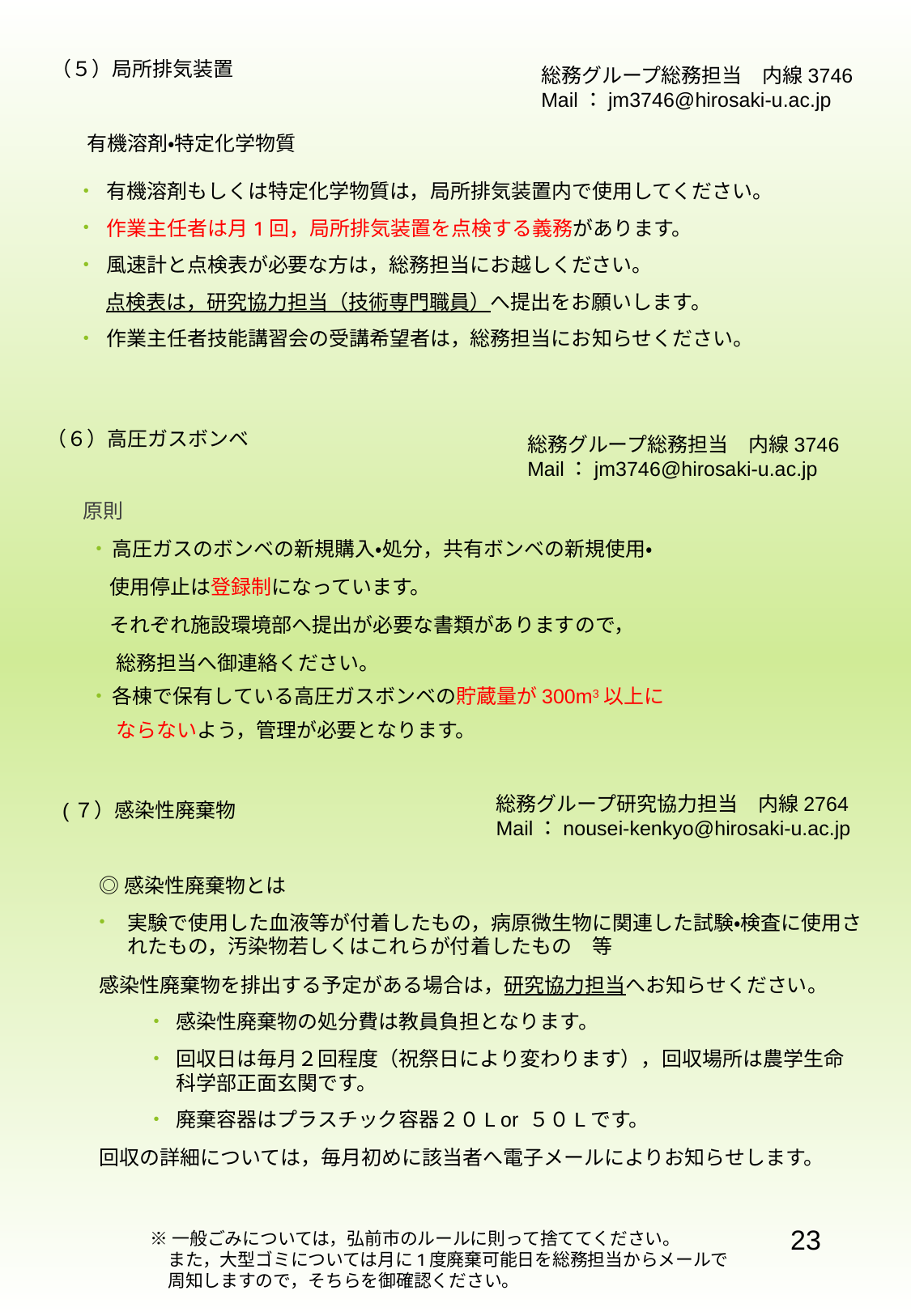

（５）局所排気装置

　有機溶剤・特定化学物質
有機溶剤もしくは特定化学物質は，局所排気装置内で使用してください。
作業主任者は月1回，局所排気装置を点検する義務があります。
風速計と点検表が必要な方は，総務担当にお越しください。
  点検表は，研究協力担当（技術専門職員）へ提出をお願いします。
作業主任者技能講習会の受講希望者は，総務担当にお知らせください。

総務グループ総務担当　内線3746
Mail：jm3746@hirosaki-u.ac.jp
（６）高圧ガスボンベ

　原則
高圧ガスのボンベの新規購入・処分，共有ボンベの新規使用・
  使用停止は登録制になっています。
  それぞれ施設環境部へ提出が必要な書類がありますので，
　総務担当へ御連絡ください。
各棟で保有している高圧ガスボンベの貯蔵量が300m3以上に
　ならないよう，管理が必要となります。

総務グループ総務担当　内線3746
Mail：jm3746@hirosaki-u.ac.jp
総務グループ研究協力担当　内線2764
Mail：nousei-kenkyo@hirosaki-u.ac.jp
(７）感染性廃棄物

◎感染性廃棄物とは
実験で使用した血液等が付着したもの，病原微生物に関連した試験・検査に使用されたもの，汚染物若しくはこれらが付着したもの　等
感染性廃棄物を排出する予定がある場合は，研究協力担当へお知らせください。
感染性廃棄物の処分費は教員負担となります。
回収日は毎月２回程度（祝祭日により変わります），回収場所は農学生命科学部正面玄関です。
廃棄容器はプラスチック容器２０L or ５０Lです。
回収の詳細については，毎月初めに該当者へ電子メールによりお知らせします。
23
※一般ごみについては，弘前市のルールに則って捨ててください。
　また，大型ゴミについては月に1度廃棄可能日を総務担当からメールで
　周知しますので，そちらを御確認ください。